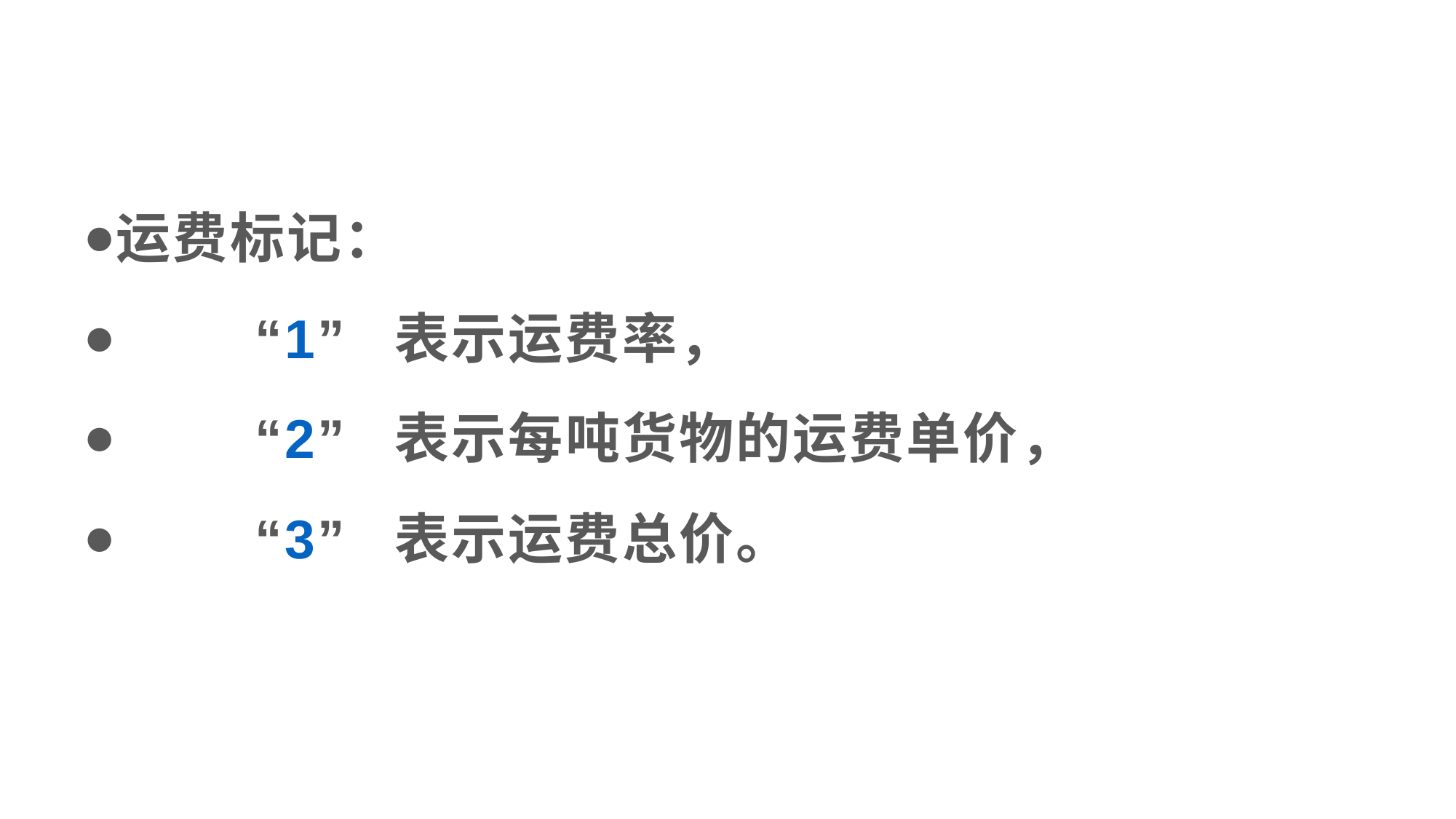

运费标记：
        “1”  表示运费率，
        “2”  表示每吨货物的运费单价，
        “3”  表示运费总价。